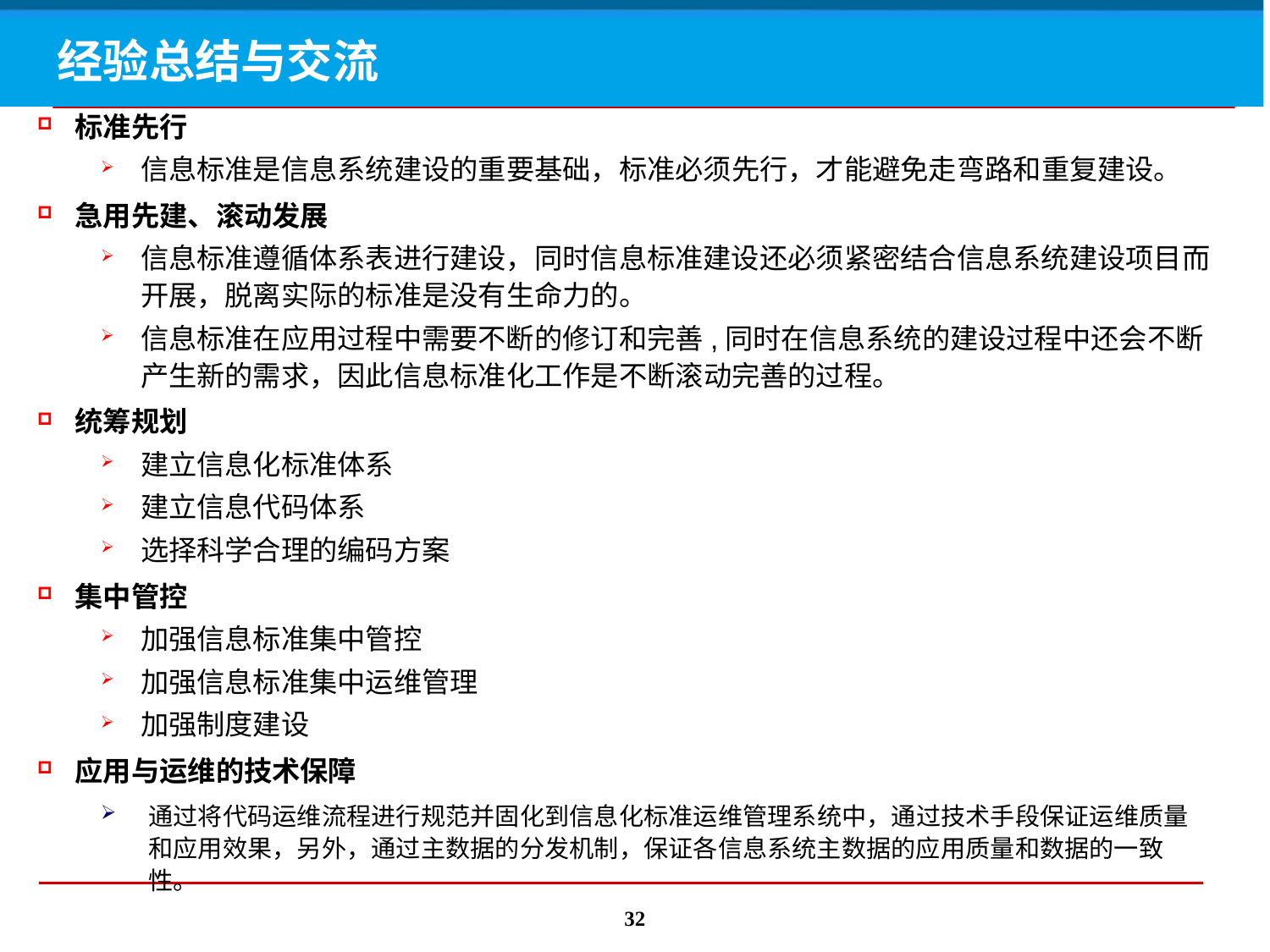

经验总结与交流
标准先行
信息标准是信息系统建设的重要基础，标准必须先行，才能避免走弯路和重复建设。
急用先建、滚动发展
信息标准遵循体系表进行建设，同时信息标准建设还必须紧密结合信息系统建设项目而开展，脱离实际的标准是没有生命力的。
信息标准在应用过程中需要不断的修订和完善,同时在信息系统的建设过程中还会不断产生新的需求，因此信息标准化工作是不断滚动完善的过程。
统筹规划
建立信息化标准体系
建立信息代码体系
选择科学合理的编码方案
集中管控
加强信息标准集中管控
加强信息标准集中运维管理
加强制度建设
应用与运维的技术保障
通过将代码运维流程进行规范并固化到信息化标准运维管理系统中，通过技术手段保证运维质量和应用效果，另外，通过主数据的分发机制，保证各信息系统主数据的应用质量和数据的一致性。
32